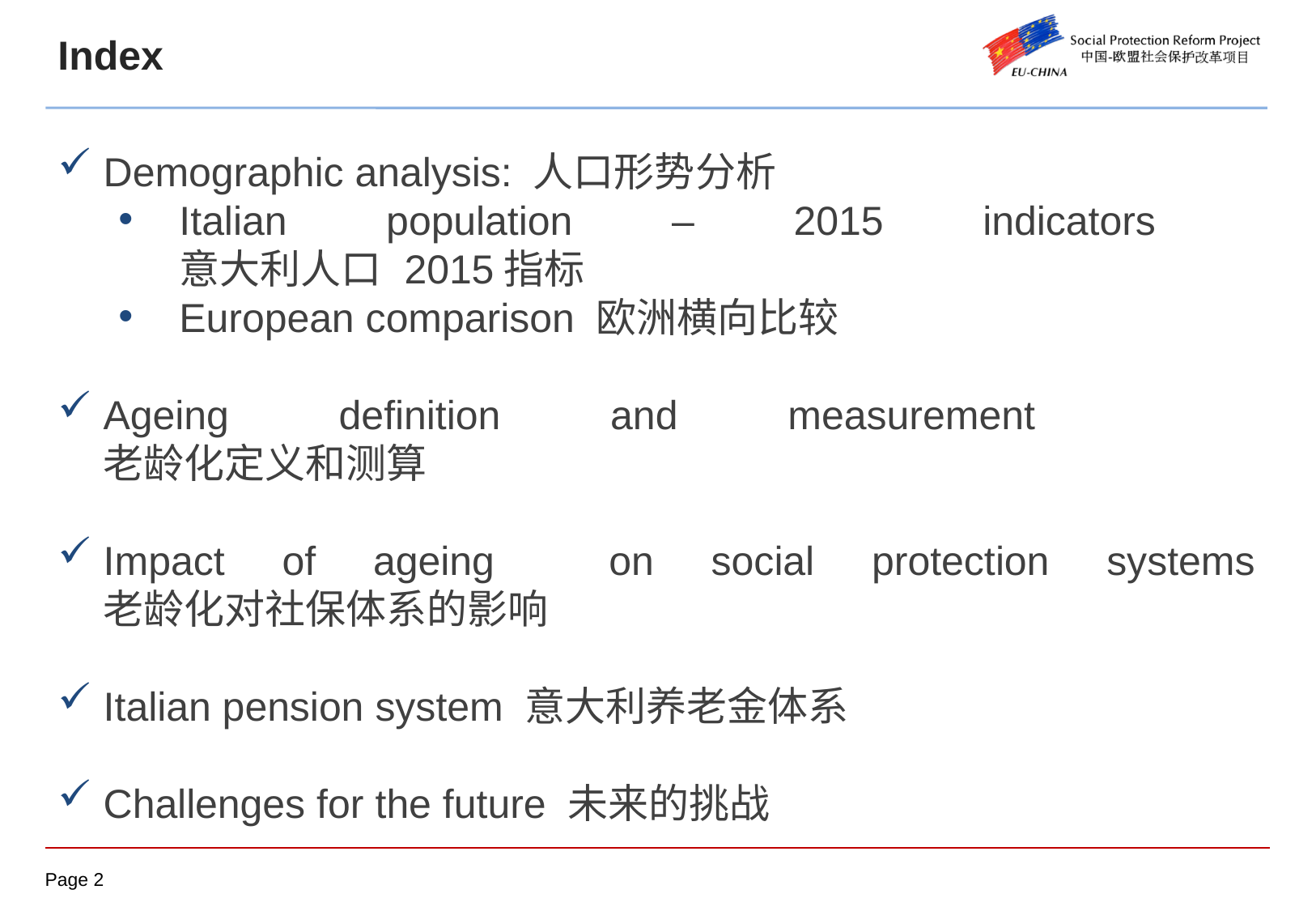

Index
Demographic analysis: 人口形势分析
Italian population – 2015 indicators
意大利人口 2015指标
European comparison 欧洲横向比较

Ageing definition and measurement
老龄化定义和测算

Impact of ageing  on social protection systems
老龄化对社保体系的影响

Italian pension system 意大利养老金体系

Challenges for the future 未来的挑战